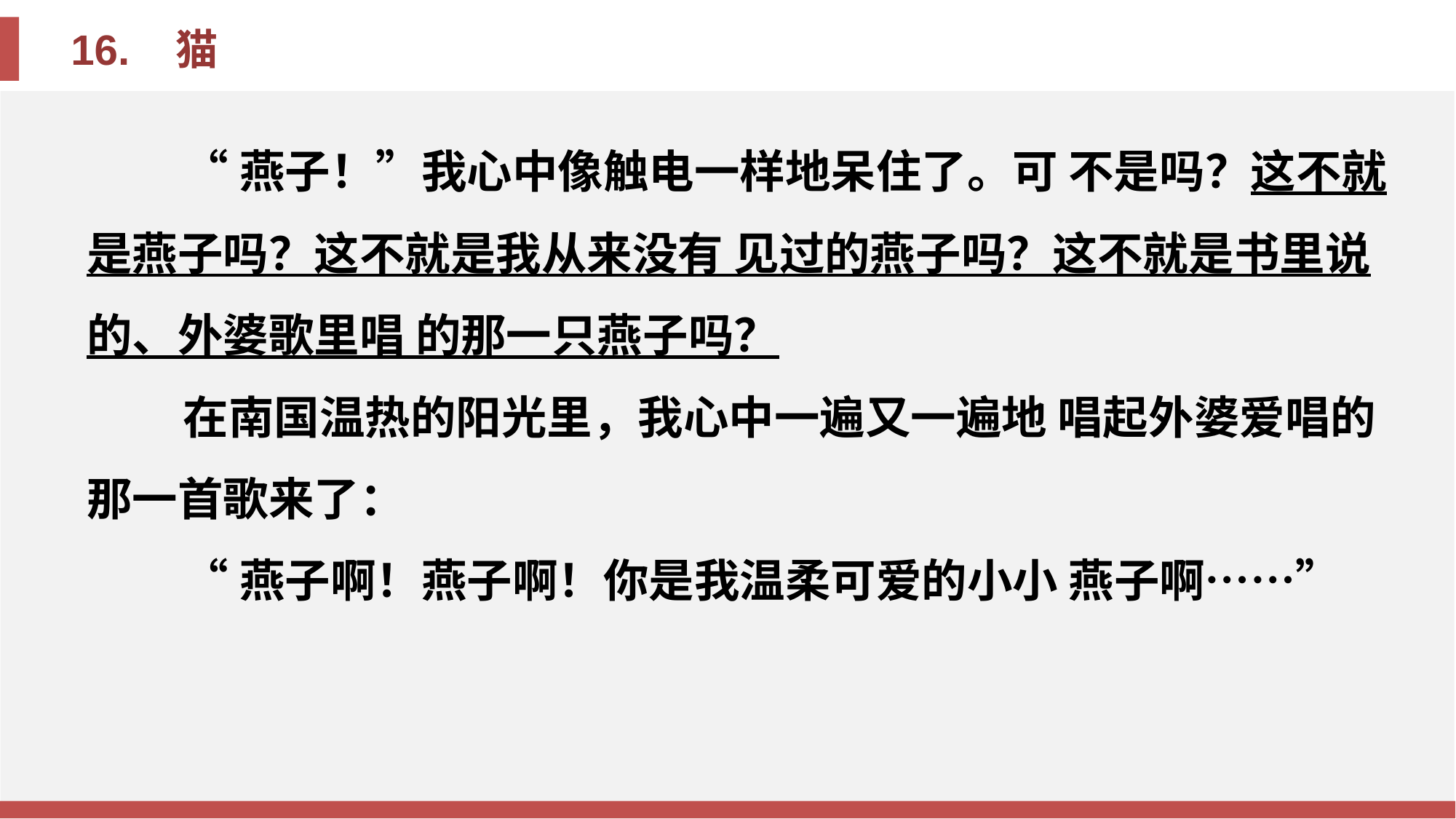

“燕子！”我心中像触电一样地呆住了。可 不是吗？这不就是燕子吗？这不就是我从来没有 见过的燕子吗？这不就是书里说的、外婆歌里唱 的那一只燕子吗？
在南国温热的阳光里，我心中一遍又一遍地 唱起外婆爱唱的那一首歌来了：
“燕子啊！燕子啊！你是我温柔可爱的小小 燕子啊⋯⋯”